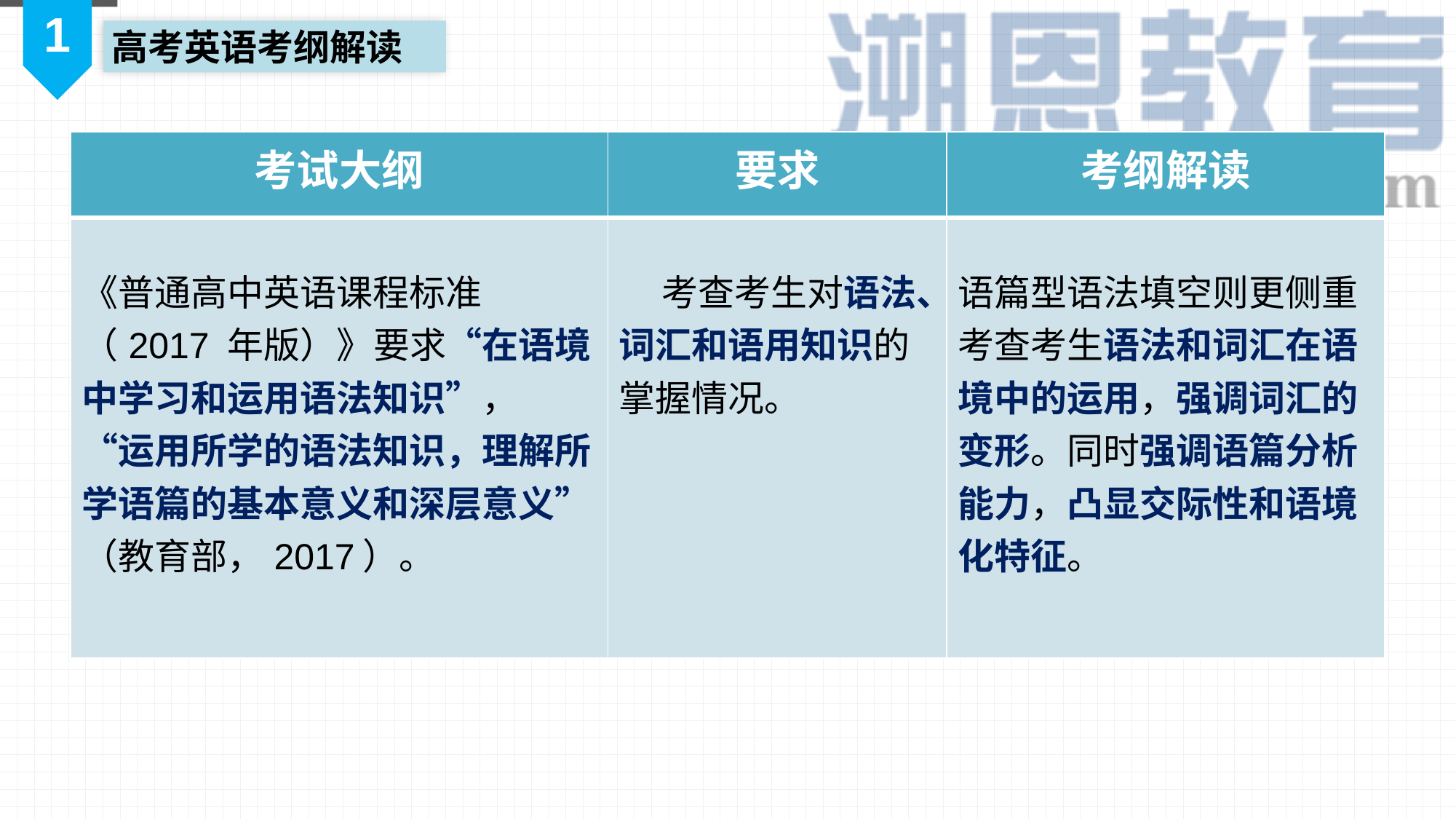

1

高考英语考纲解读
| 考试大纲 | 要求 | 考纲解读 |
| --- | --- | --- |
| 《普通高中英语课程标准（2017 年版）》要求“在语境中学习和运用语法知识”， “运用所学的语法知识，理解所学语篇的基本意义和深层意义”（教育部，2017）。 | 考查考生对语法、词汇和语用知识的掌握情况。 | 语篇型语法填空则更侧重考查考生语法和词汇在语境中的运用，强调词汇的变形。同时强调语篇分析能力，凸显交际性和语境化特征。 |